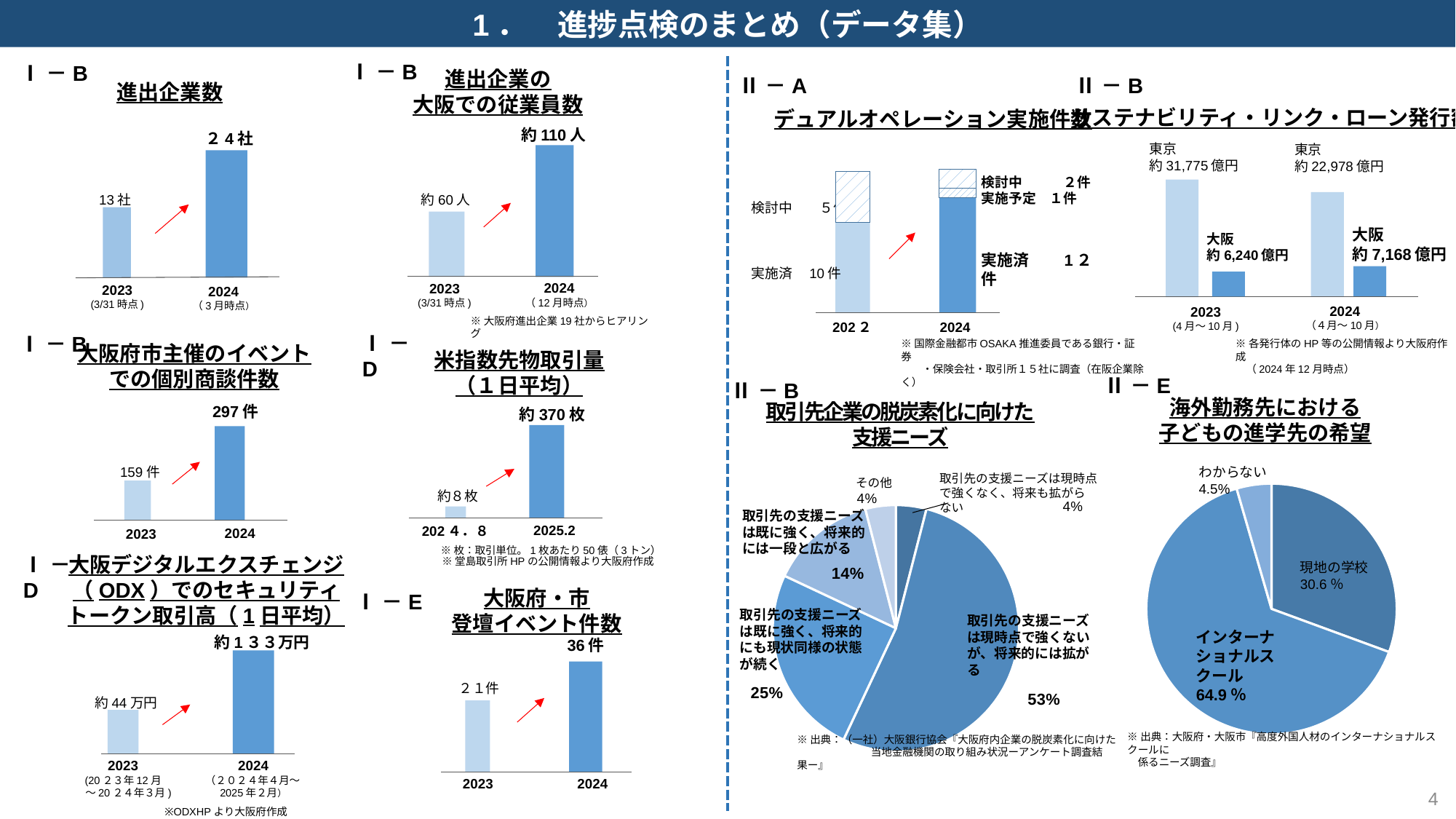

1．　進捗点検のまとめ（データ集）

約60人

進出企業の
大阪での従業員数
約110人
2024
（12月時点）
2023
(3/31時点)
Ⅰ－B
Ⅰ－B

検討中　　５件

実施済　10件

デュアルオペレーション実施件数
202２
2024

検討中　　　２件
実施予定　１件

実施済　　1２件

※国際金融都市OSAKA推進委員である銀行・証券
　　・保険会社・取引所１５社に調査（在阪企業除く）
Ⅱ－A
Ⅱ－B

サステナビリティ・リンク・ローン発行額

大阪
約7,168億円
大阪
約6,240億円

2024
（４月～10月）
2023
(4月～10月)
東京
約31,775億円
東京
約22,978億円

進出企業数
２4社

13社

2023
(3/31時点)

2024
（3月時点）

米指数先物取引量
（１日平均）
約370枚

約８枚

2025.2
202４．８
※枚：取引単位。1枚あたり50俵（3トン）
※堂島取引所HPの公開情報より大阪府作成

大阪府市主催のイベント
での個別商談件数
297件

159件

2024
2023
※大阪府進出企業19社からヒアリング
Ⅰ－D
Ⅰ－B
※各発行体のHP等の公開情報より大阪府作成
　（2024年12月時点）
Ⅱ－E
海外勤務先における
子どもの進学先の希望
わからない
4.5%

### Chart

| Category | 進学先 |
|---|---|
| 現地の学校 | 30.6 |
| ｲﾝﾀｰﾅｼｮﾅﾙｽｸｰﾙ | 64.9 |
| わからない | 4.5 |
現地の学校
30.6％
インターナショナルスクール
64.9％
※出典：大阪府・大阪市『高度外国人材のインターナショナルスクールに
　係るニーズ調査』
Ⅱ－B
取引先企業の脱炭素化に向けた
支援ニーズ
取引先の支援ニーズは現時点で強くなく、将来も拡がらない
その他

### Chart

| Category | 取引先 |
|---|---|
| 取引先の支援ニーズは現時点で強くなく、将来も拡がらない | 0.04 |
| 取引先の支援ニーズは現時点で強くないが、将来的には拡がる | 0.53 |
| 取引先の支援ニーズは既に強く、将来的にも現状同様の状態が続く | 0.25 |
| 取引先の支援ニーズは既に強く、将来的には一段と広がる | 0.14 |
| その他 | 0.04 |
取引先の支援ニーズは既に強く、将来的には一段と広がる
取引先の支援ニーズは既に強く、将来的にも現状同様の状態が続く
取引先の支援ニーズは現時点で強くないが、将来的には拡がる
※出典：（一社）大阪銀行協会『大阪府内企業の脱炭素化に向けた
　　　　　　　当地金融機関の取り組み状況ーアンケート調査結果ー』

２１件

大阪府・市
登壇イベント件数
36件
2024
2023
Ⅰ－D

大阪デジタルエクスチェンジ
（ODX）でのセキュリティ
トークン取引高（1日平均）
約1３３万円

約44万円

2023
(20２３年12月
　～20２４年３月)
2024
（２０２４年４月～2025年２月）
Ⅰ－E
4
※ODXHPより大阪府作成